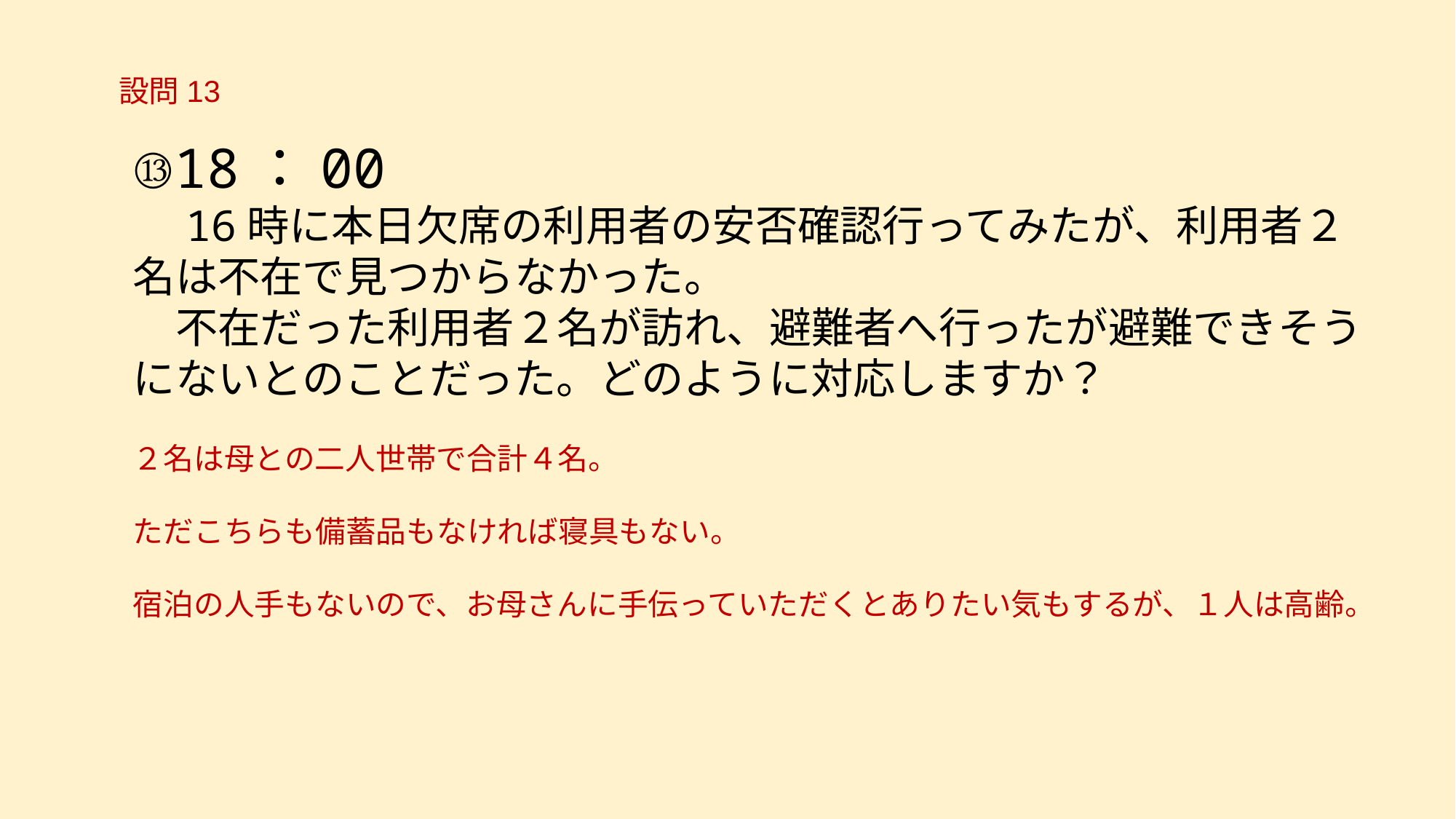

設問13
⑬18：00
　16時に本日欠席の利用者の安否確認行ってみたが、利用者２名は不在で見つからなかった。
　不在だった利用者２名が訪れ、避難者へ行ったが避難できそうにないとのことだった。どのように対応しますか？

２名は母との二人世帯で合計４名。

ただこちらも備蓄品もなければ寝具もない。

宿泊の人手もないので、お母さんに手伝っていただくとありたい気もするが、１人は高齢。